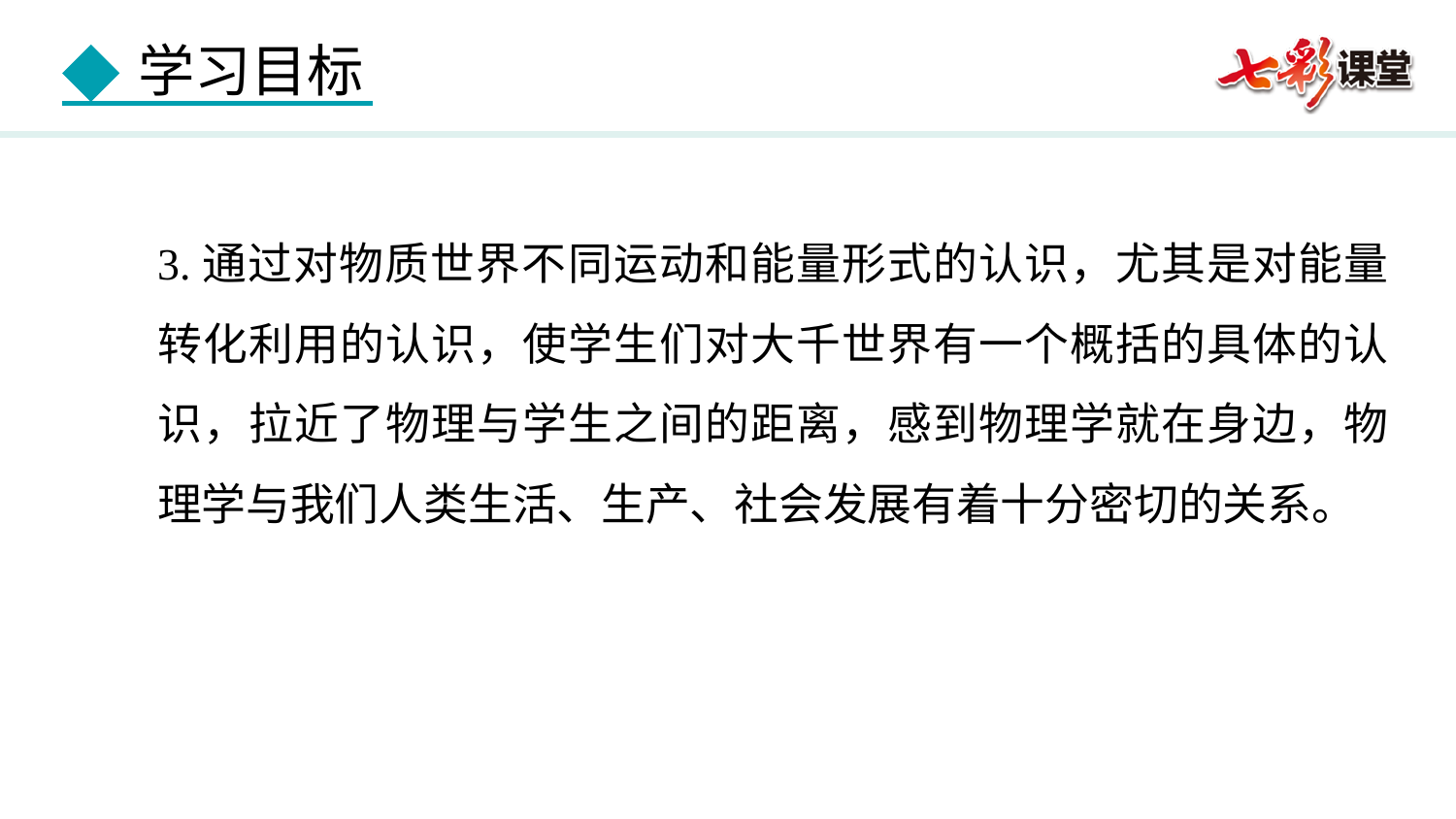

3.通过对物质世界不同运动和能量形式的认识，尤其是对能量转化利用的认识，使学生们对大千世界有一个概括的具体的认识，拉近了物理与学生之间的距离，感到物理学就在身边，物理学与我们人类生活、生产、社会发展有着十分密切的关系。